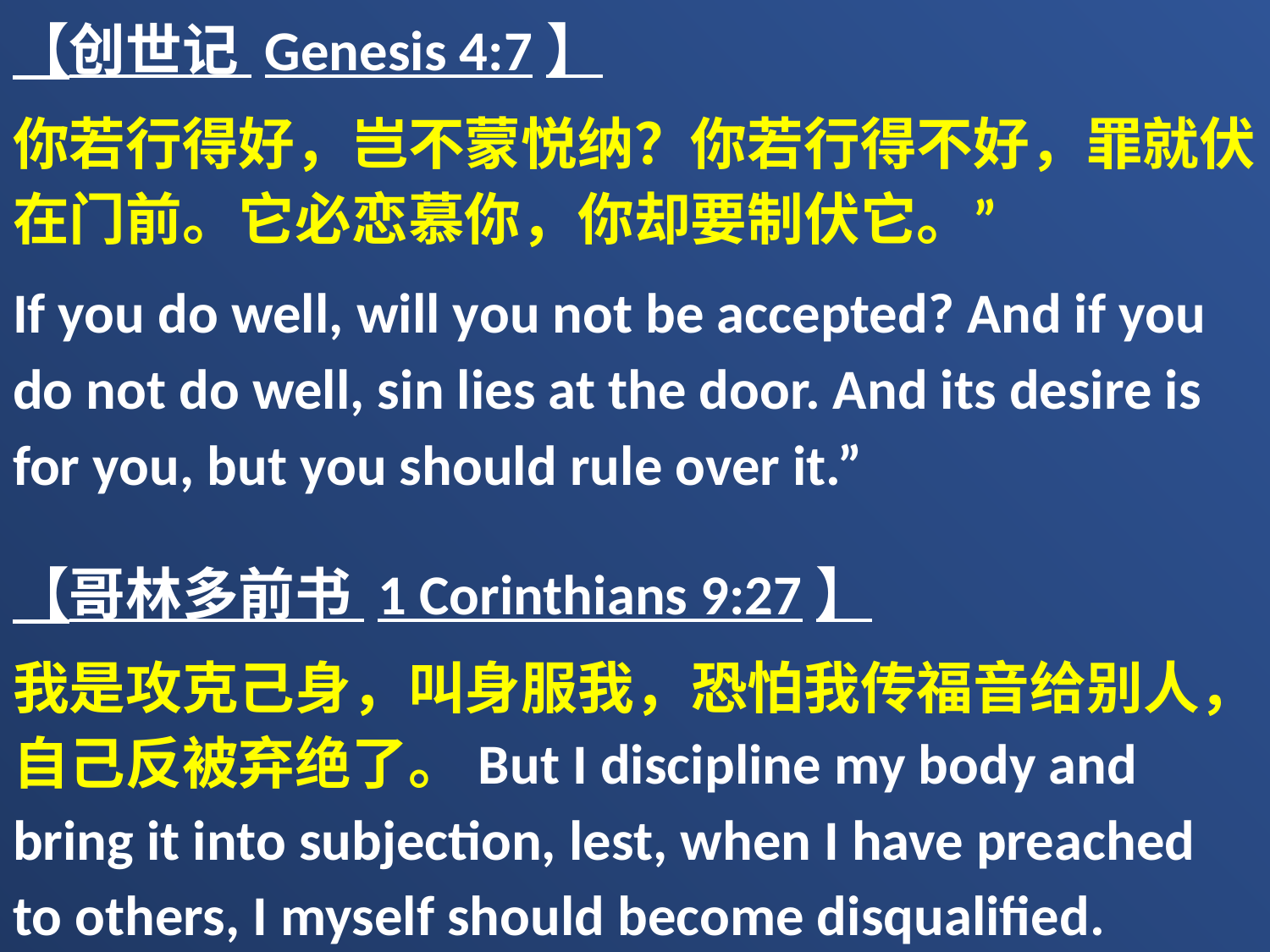

【创世记 Genesis 4:7】
你若行得好，岂不蒙悦纳？你若行得不好，罪就伏在门前。它必恋慕你，你却要制伏它。”
If you do well, will you not be accepted? And if you do not do well, sin lies at the door. And its desire is for you, but you should rule over it.”

【哥林多前书 1 Corinthians 9:27】
我是攻克己身，叫身服我，恐怕我传福音给别人，自己反被弃绝了。But I discipline my body and bring it into subjection, lest, when I have preached to others, I myself should become disqualified.